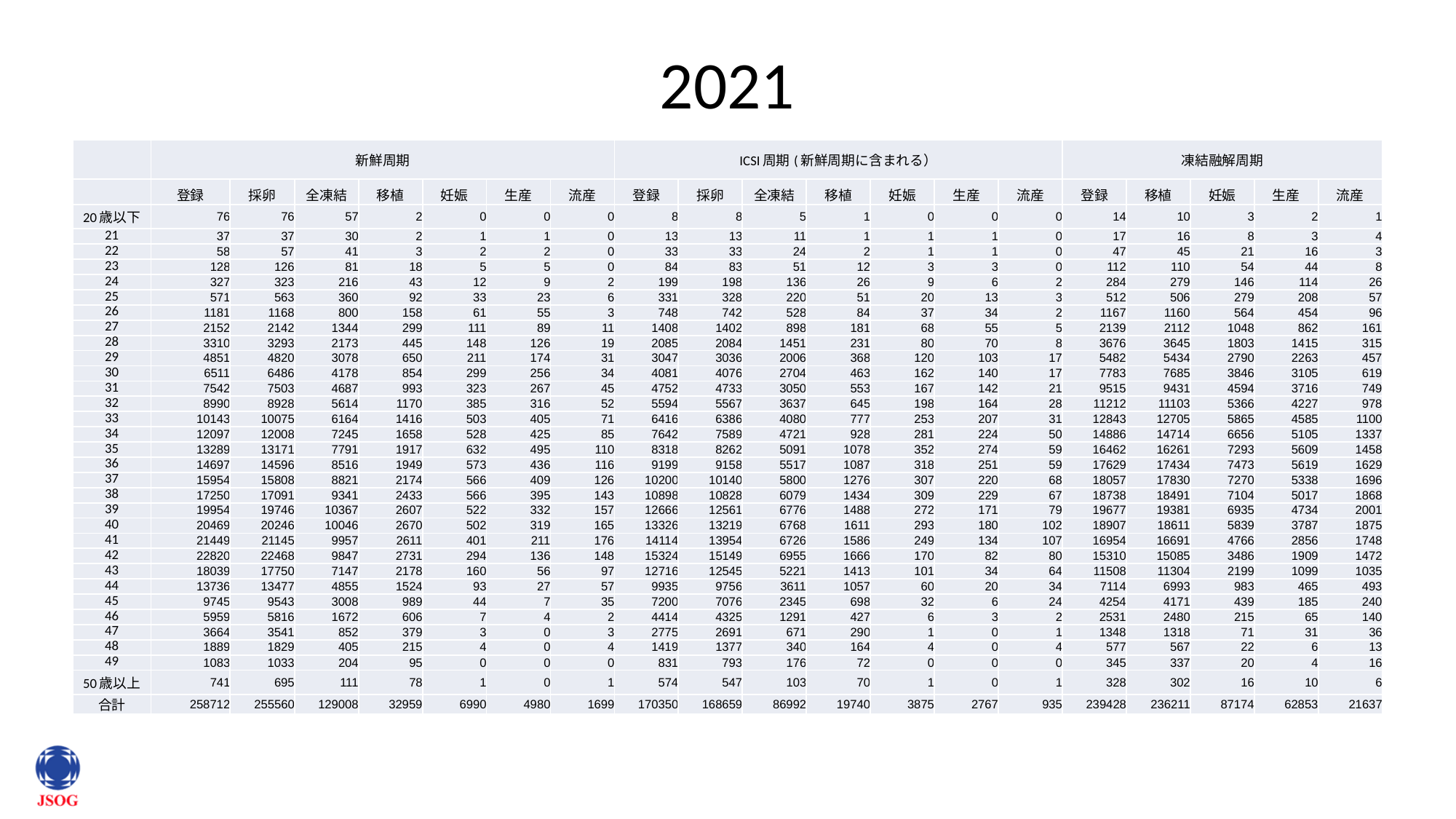

# 2021
|  | 新鮮周期 |  |  |  |  |  |  | ICSI周期(新鮮周期に含まれる） |  |  |  |  |  |  | 凍結融解周期 |  |  |  |  |
| --- | --- | --- | --- | --- | --- | --- | --- | --- | --- | --- | --- | --- | --- | --- | --- | --- | --- | --- | --- |
|  | 登録 | 採卵 | 全凍結 | 移植 | 妊娠 | 生産 | 流産 | 登録 | 採卵 | 全凍結 | 移植 | 妊娠 | 生産 | 流産 | 登録 | 移植 | 妊娠 | 生産 | 流産 |
| 20歳以下 | 76 | 76 | 57 | 2 | 0 | 0 | 0 | 8 | 8 | 5 | 1 | 0 | 0 | 0 | 14 | 10 | 3 | 2 | 1 |
| 21 | 37 | 37 | 30 | 2 | 1 | 1 | 0 | 13 | 13 | 11 | 1 | 1 | 1 | 0 | 17 | 16 | 8 | 3 | 4 |
| 22 | 58 | 57 | 41 | 3 | 2 | 2 | 0 | 33 | 33 | 24 | 2 | 1 | 1 | 0 | 47 | 45 | 21 | 16 | 3 |
| 23 | 128 | 126 | 81 | 18 | 5 | 5 | 0 | 84 | 83 | 51 | 12 | 3 | 3 | 0 | 112 | 110 | 54 | 44 | 8 |
| 24 | 327 | 323 | 216 | 43 | 12 | 9 | 2 | 199 | 198 | 136 | 26 | 9 | 6 | 2 | 284 | 279 | 146 | 114 | 26 |
| 25 | 571 | 563 | 360 | 92 | 33 | 23 | 6 | 331 | 328 | 220 | 51 | 20 | 13 | 3 | 512 | 506 | 279 | 208 | 57 |
| 26 | 1181 | 1168 | 800 | 158 | 61 | 55 | 3 | 748 | 742 | 528 | 84 | 37 | 34 | 2 | 1167 | 1160 | 564 | 454 | 96 |
| 27 | 2152 | 2142 | 1344 | 299 | 111 | 89 | 11 | 1408 | 1402 | 898 | 181 | 68 | 55 | 5 | 2139 | 2112 | 1048 | 862 | 161 |
| 28 | 3310 | 3293 | 2173 | 445 | 148 | 126 | 19 | 2085 | 2084 | 1451 | 231 | 80 | 70 | 8 | 3676 | 3645 | 1803 | 1415 | 315 |
| 29 | 4851 | 4820 | 3078 | 650 | 211 | 174 | 31 | 3047 | 3036 | 2006 | 368 | 120 | 103 | 17 | 5482 | 5434 | 2790 | 2263 | 457 |
| 30 | 6511 | 6486 | 4178 | 854 | 299 | 256 | 34 | 4081 | 4076 | 2704 | 463 | 162 | 140 | 17 | 7783 | 7685 | 3846 | 3105 | 619 |
| 31 | 7542 | 7503 | 4687 | 993 | 323 | 267 | 45 | 4752 | 4733 | 3050 | 553 | 167 | 142 | 21 | 9515 | 9431 | 4594 | 3716 | 749 |
| 32 | 8990 | 8928 | 5614 | 1170 | 385 | 316 | 52 | 5594 | 5567 | 3637 | 645 | 198 | 164 | 28 | 11212 | 11103 | 5366 | 4227 | 978 |
| 33 | 10143 | 10075 | 6164 | 1416 | 503 | 405 | 71 | 6416 | 6386 | 4080 | 777 | 253 | 207 | 31 | 12843 | 12705 | 5865 | 4585 | 1100 |
| 34 | 12097 | 12008 | 7245 | 1658 | 528 | 425 | 85 | 7642 | 7589 | 4721 | 928 | 281 | 224 | 50 | 14886 | 14714 | 6656 | 5105 | 1337 |
| 35 | 13289 | 13171 | 7791 | 1917 | 632 | 495 | 110 | 8318 | 8262 | 5091 | 1078 | 352 | 274 | 59 | 16462 | 16261 | 7293 | 5609 | 1458 |
| 36 | 14697 | 14596 | 8516 | 1949 | 573 | 436 | 116 | 9199 | 9158 | 5517 | 1087 | 318 | 251 | 59 | 17629 | 17434 | 7473 | 5619 | 1629 |
| 37 | 15954 | 15808 | 8821 | 2174 | 566 | 409 | 126 | 10200 | 10140 | 5800 | 1276 | 307 | 220 | 68 | 18057 | 17830 | 7270 | 5338 | 1696 |
| 38 | 17250 | 17091 | 9341 | 2433 | 566 | 395 | 143 | 10898 | 10828 | 6079 | 1434 | 309 | 229 | 67 | 18738 | 18491 | 7104 | 5017 | 1868 |
| 39 | 19954 | 19746 | 10367 | 2607 | 522 | 332 | 157 | 12666 | 12561 | 6776 | 1488 | 272 | 171 | 79 | 19677 | 19381 | 6935 | 4734 | 2001 |
| 40 | 20469 | 20246 | 10046 | 2670 | 502 | 319 | 165 | 13326 | 13219 | 6768 | 1611 | 293 | 180 | 102 | 18907 | 18611 | 5839 | 3787 | 1875 |
| 41 | 21449 | 21145 | 9957 | 2611 | 401 | 211 | 176 | 14114 | 13954 | 6726 | 1586 | 249 | 134 | 107 | 16954 | 16691 | 4766 | 2856 | 1748 |
| 42 | 22820 | 22468 | 9847 | 2731 | 294 | 136 | 148 | 15324 | 15149 | 6955 | 1666 | 170 | 82 | 80 | 15310 | 15085 | 3486 | 1909 | 1472 |
| 43 | 18039 | 17750 | 7147 | 2178 | 160 | 56 | 97 | 12716 | 12545 | 5221 | 1413 | 101 | 34 | 64 | 11508 | 11304 | 2199 | 1099 | 1035 |
| 44 | 13736 | 13477 | 4855 | 1524 | 93 | 27 | 57 | 9935 | 9756 | 3611 | 1057 | 60 | 20 | 34 | 7114 | 6993 | 983 | 465 | 493 |
| 45 | 9745 | 9543 | 3008 | 989 | 44 | 7 | 35 | 7200 | 7076 | 2345 | 698 | 32 | 6 | 24 | 4254 | 4171 | 439 | 185 | 240 |
| 46 | 5959 | 5816 | 1672 | 606 | 7 | 4 | 2 | 4414 | 4325 | 1291 | 427 | 6 | 3 | 2 | 2531 | 2480 | 215 | 65 | 140 |
| 47 | 3664 | 3541 | 852 | 379 | 3 | 0 | 3 | 2775 | 2691 | 671 | 290 | 1 | 0 | 1 | 1348 | 1318 | 71 | 31 | 36 |
| 48 | 1889 | 1829 | 405 | 215 | 4 | 0 | 4 | 1419 | 1377 | 340 | 164 | 4 | 0 | 4 | 577 | 567 | 22 | 6 | 13 |
| 49 | 1083 | 1033 | 204 | 95 | 0 | 0 | 0 | 831 | 793 | 176 | 72 | 0 | 0 | 0 | 345 | 337 | 20 | 4 | 16 |
| 50歳以上 | 741 | 695 | 111 | 78 | 1 | 0 | 1 | 574 | 547 | 103 | 70 | 1 | 0 | 1 | 328 | 302 | 16 | 10 | 6 |
| 合計 | 258712 | 255560 | 129008 | 32959 | 6990 | 4980 | 1699 | 170350 | 168659 | 86992 | 19740 | 3875 | 2767 | 935 | 239428 | 236211 | 87174 | 62853 | 21637 |